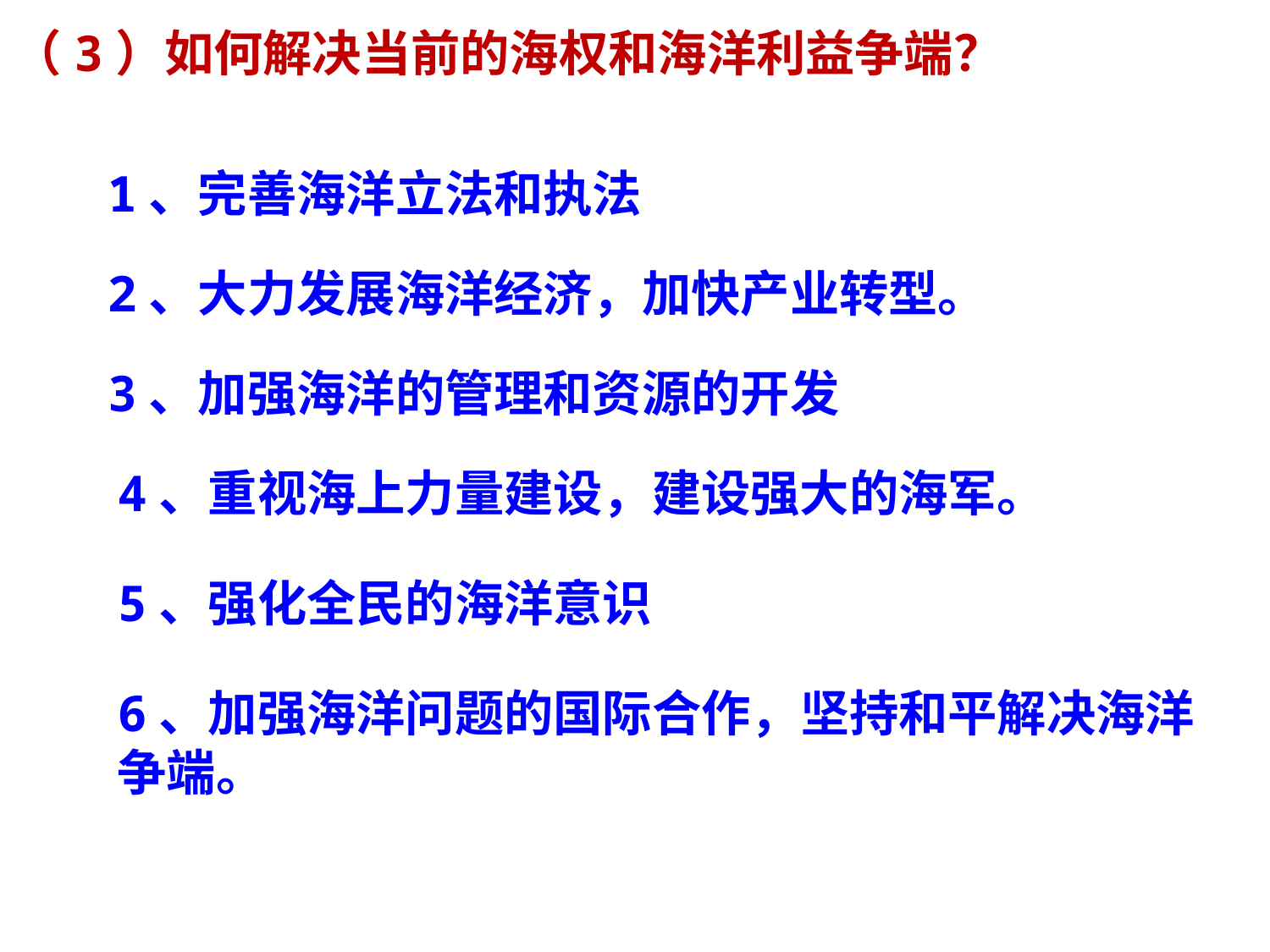

（3）如何解决当前的海权和海洋利益争端？
1、完善海洋立法和执法
2、大力发展海洋经济，加快产业转型。
3、加强海洋的管理和资源的开发
4、重视海上力量建设，建设强大的海军。
5、强化全民的海洋意识
6、加强海洋问题的国际合作，坚持和平解决海洋争端。